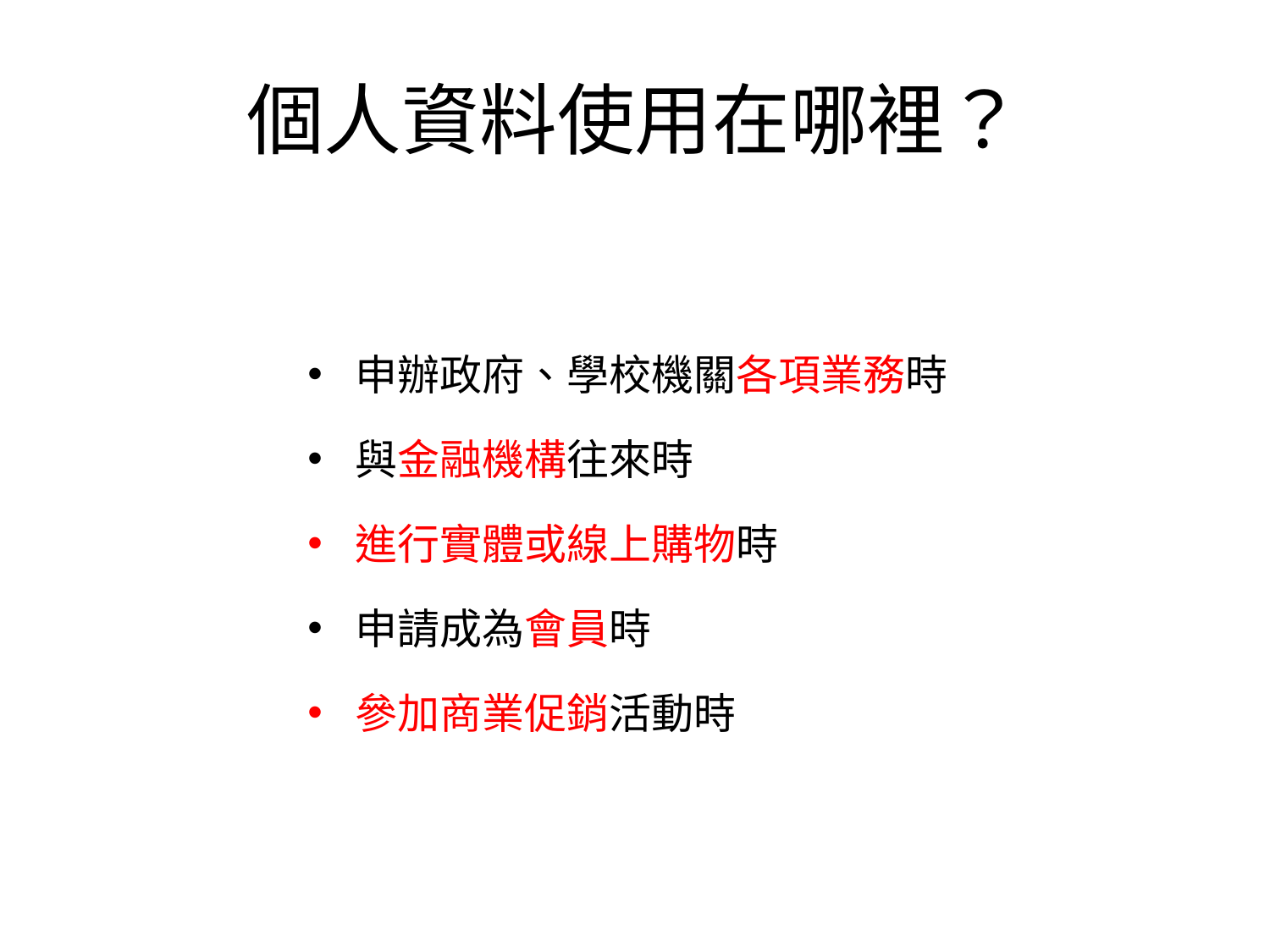

# 個人資料使用在哪裡？
申辦政府、學校機關各項業務時
與金融機構往來時
進行實體或線上購物時
申請成為會員時
參加商業促銷活動時